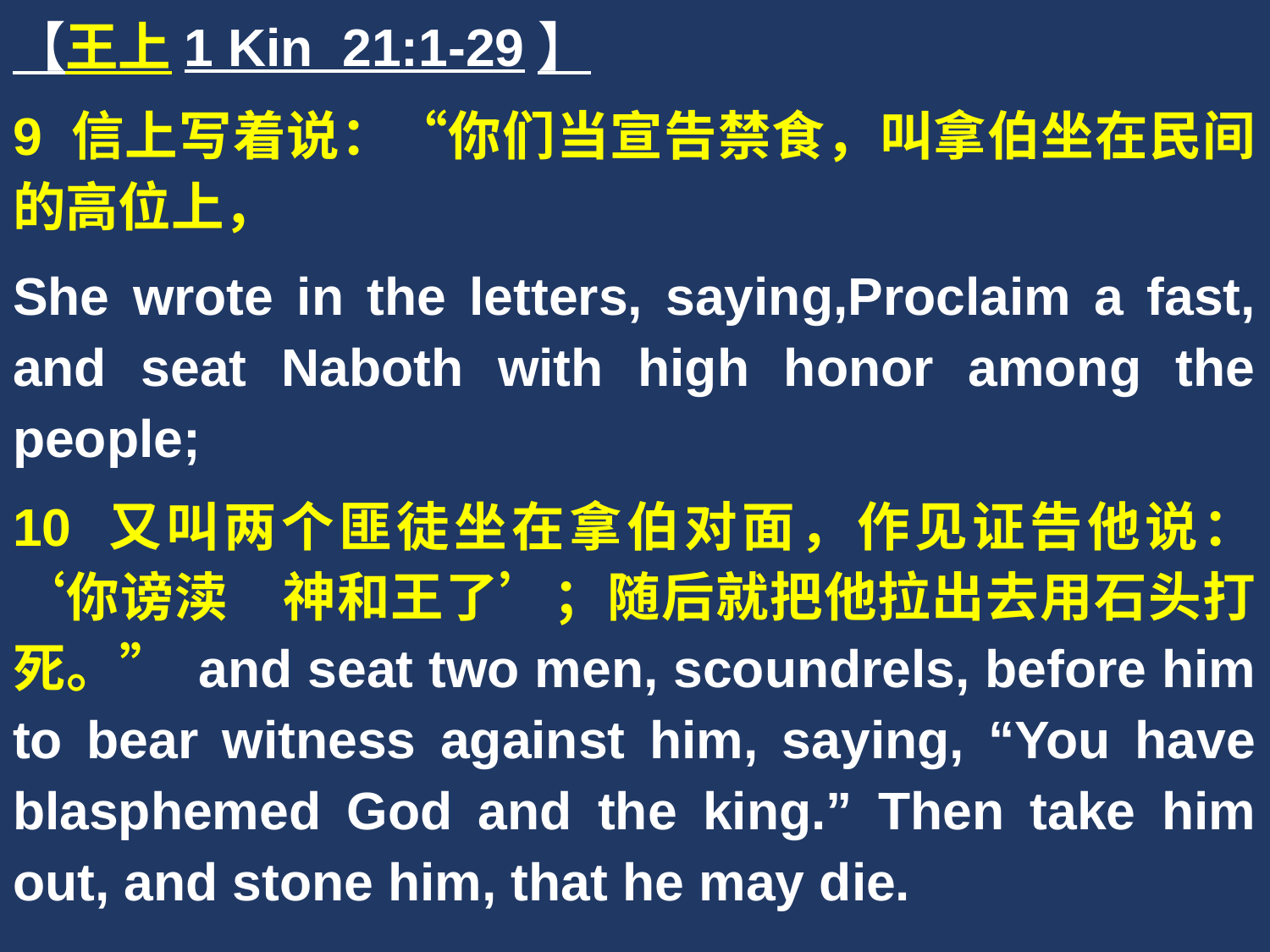

【王上1 Kin  21:1-29】
9 信上写着说：“你们当宣告禁食，叫拿伯坐在民间的高位上，
She wrote in the letters, saying,Proclaim a fast, and seat Naboth with high honor among the people;
10 又叫两个匪徒坐在拿伯对面，作见证告他说：‘你谤渎　神和王了’；随后就把他拉出去用石头打死。” and seat two men, scoundrels, before him to bear witness against him, saying, “You have blasphemed God and the king.” Then take him out, and stone him, that he may die.